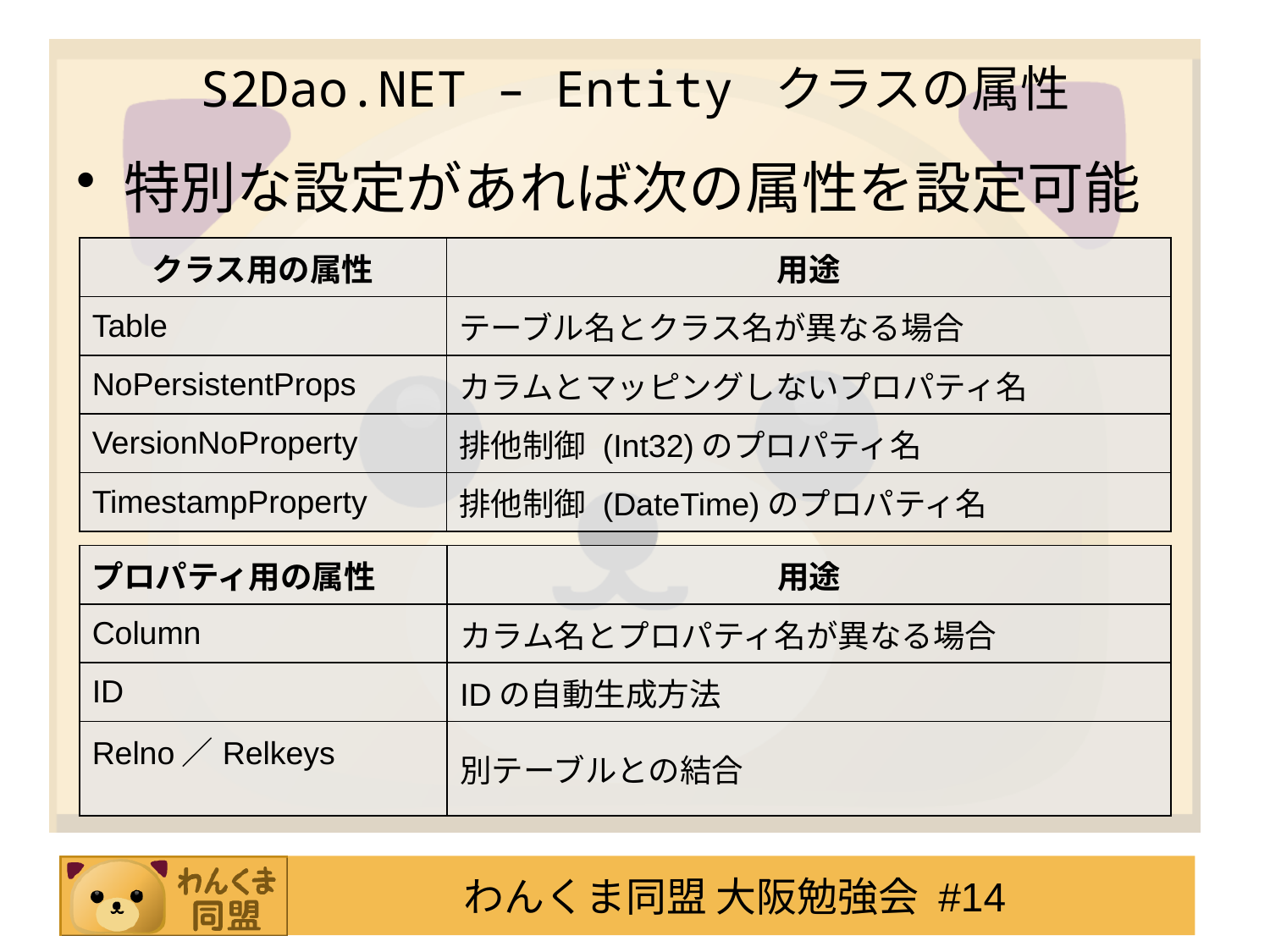

# S2Dao.NET – Entity クラスの属性
特別な設定があれば次の属性を設定可能
| クラス用の属性 | 用途 |
| --- | --- |
| Table | テーブル名とクラス名が異なる場合 |
| NoPersistentProps | カラムとマッピングしないプロパティ名 |
| VersionNoProperty | 排他制御 (Int32)のプロパティ名 |
| TimestampProperty | 排他制御 (DateTime)のプロパティ名 |
| プロパティ用の属性 | 用途 |
| --- | --- |
| Column | カラム名とプロパティ名が異なる場合 |
| ID | IDの自動生成方法 |
| Relno／Relkeys | 別テーブルとの結合 |